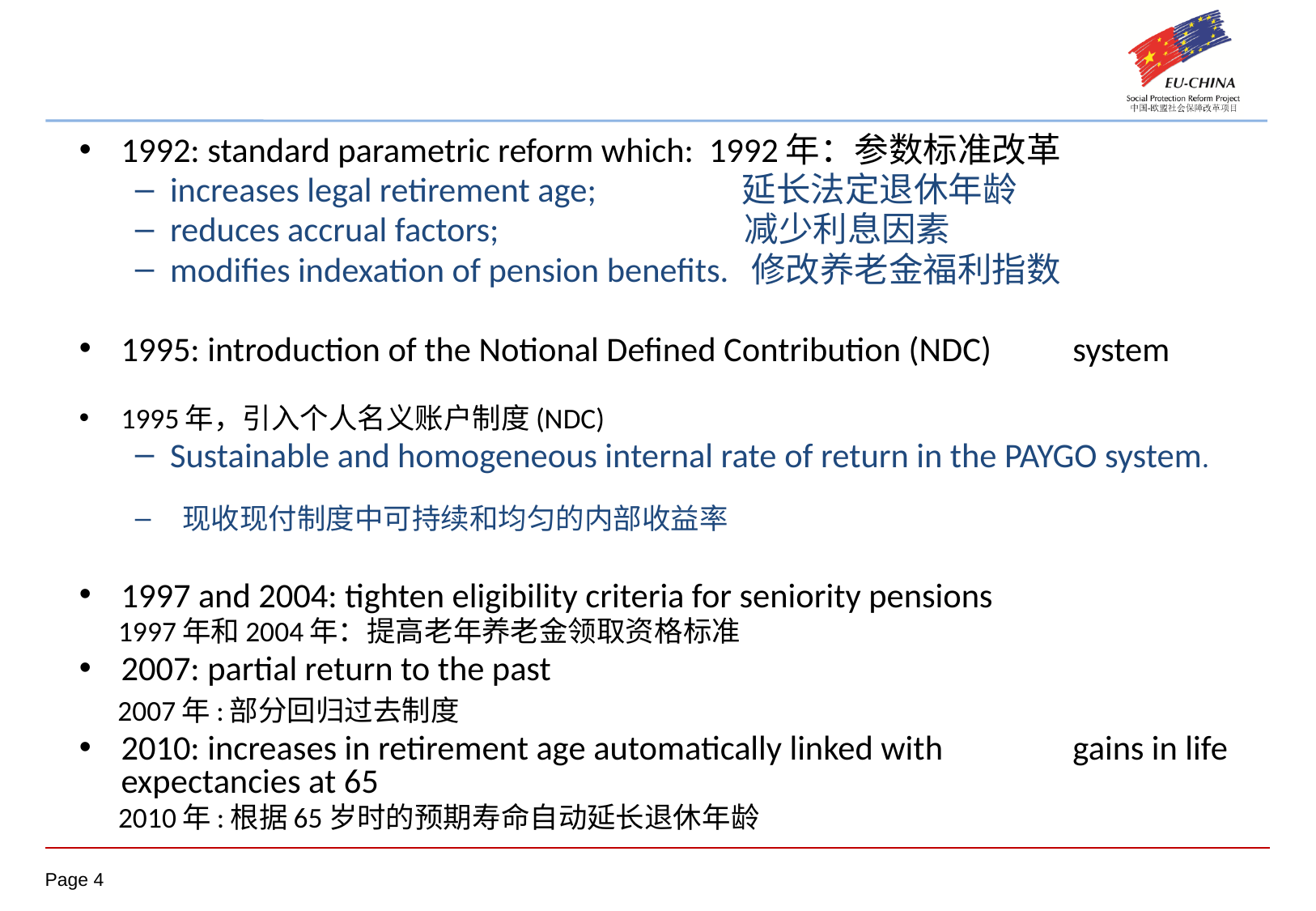

1992: standard parametric reform which:  1992年：参数标准改革
increases legal retirement age;                  延长法定退休年龄
reduces accrual factors;                               减少利息因素
modifies indexation of pension benefits.  修改养老金福利指数

1995: introduction of the Notional Defined Contribution (NDC) 		   system
1995年，引入个人名义账户制度(NDC)
Sustainable and homogeneous internal rate of return in the PAYGO system.
 现收现付制度中可持续和均匀的内部收益率

1997 and 2004: tighten eligibility criteria for seniority pensions
      1997年和2004年：提高老年养老金领取资格标准
2007: partial return to the past
     2007年:部分回归过去制度
2010: increases in retirement age automatically linked with 		   gains in life expectancies at 65
      2010年:根据65岁时的预期寿命自动延长退休年龄